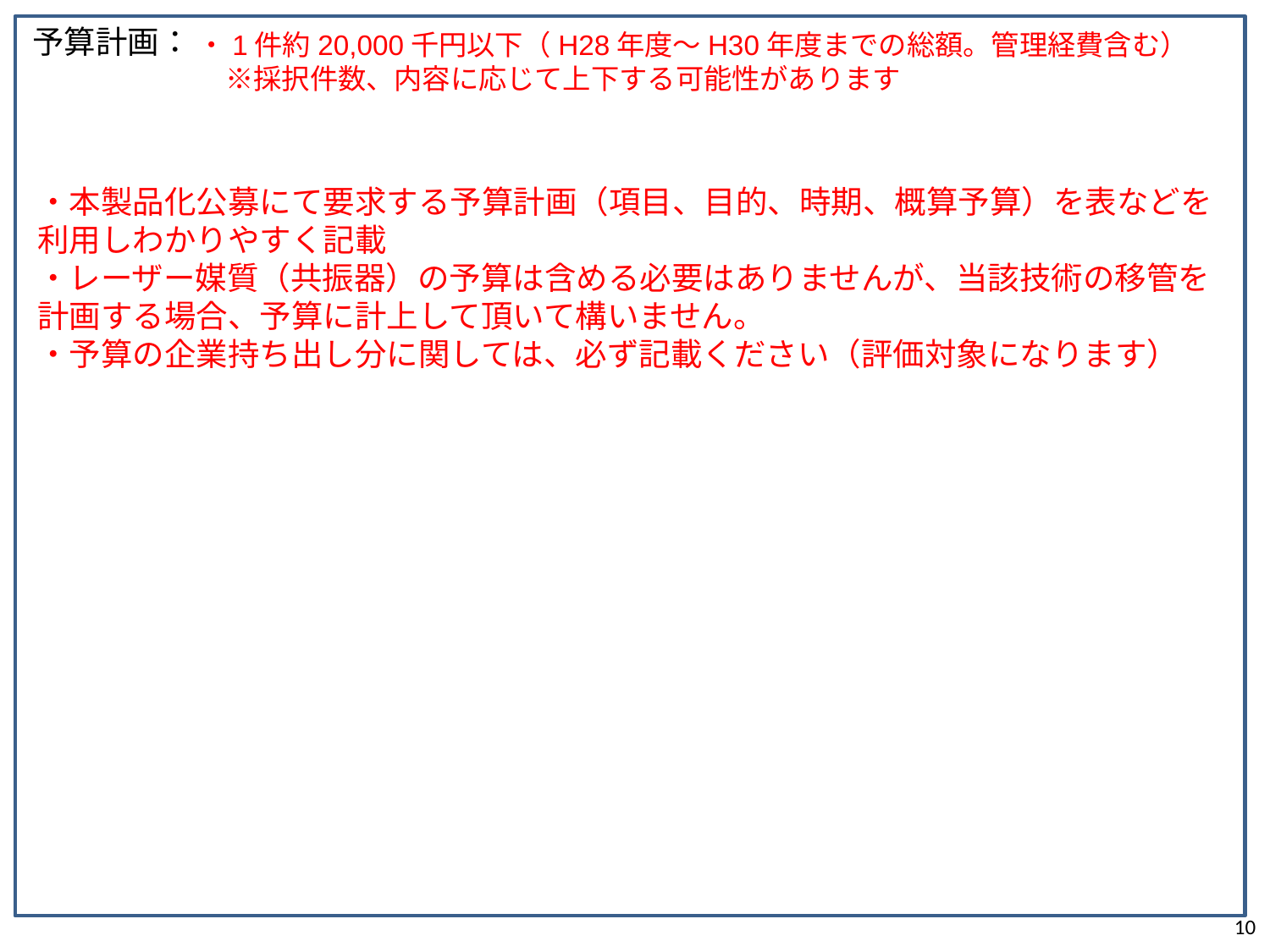

予算計画：
・1件約20,000千円以下（H28年度～H30年度までの総額。管理経費含む）
　※採択件数、内容に応じて上下する可能性があります
・本製品化公募にて要求する予算計画（項目、目的、時期、概算予算）を表などを利用しわかりやすく記載
・レーザー媒質（共振器）の予算は含める必要はありませんが、当該技術の移管を計画する場合、予算に計上して頂いて構いません。
・予算の企業持ち出し分に関しては、必ず記載ください（評価対象になります）
10